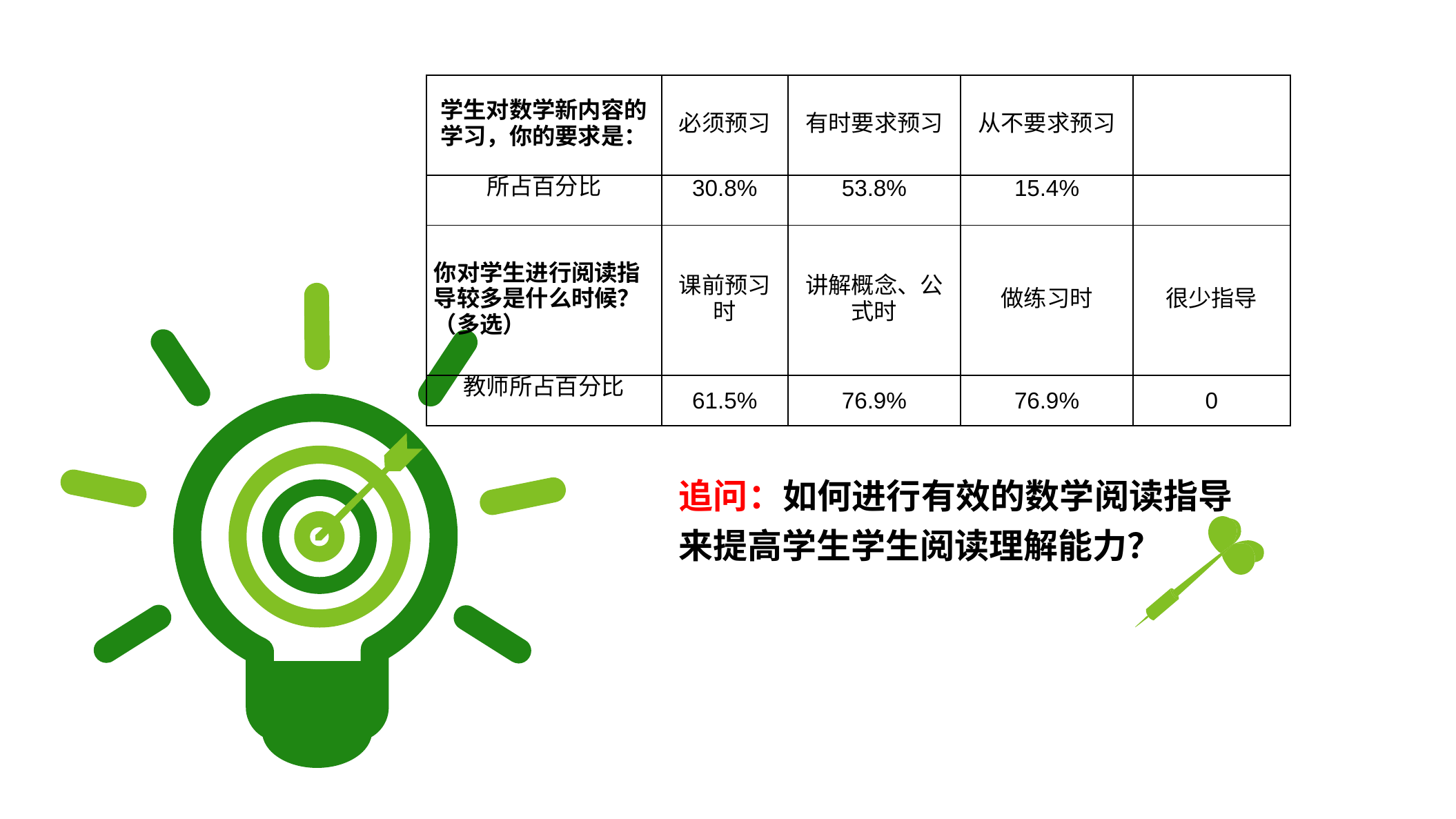

| 学生对数学新内容的学习，你的要求是： | 必须预习 | 有时要求预习 | 从不要求预习 |  |
| --- | --- | --- | --- | --- |
| 所占百分比 | 30.8% | 53.8% | 15.4% |  |
| 你对学生进行阅读指导较多是什么时候？（多选） | 课前预习时 | 讲解概念、公式时 | 做练习时 | 很少指导 |
| 教师所占百分比 | 61.5% | 76.9% | 76.9% | 0 |

追问：如何进行有效的数学阅读指导来提高学生学生阅读理解能力？